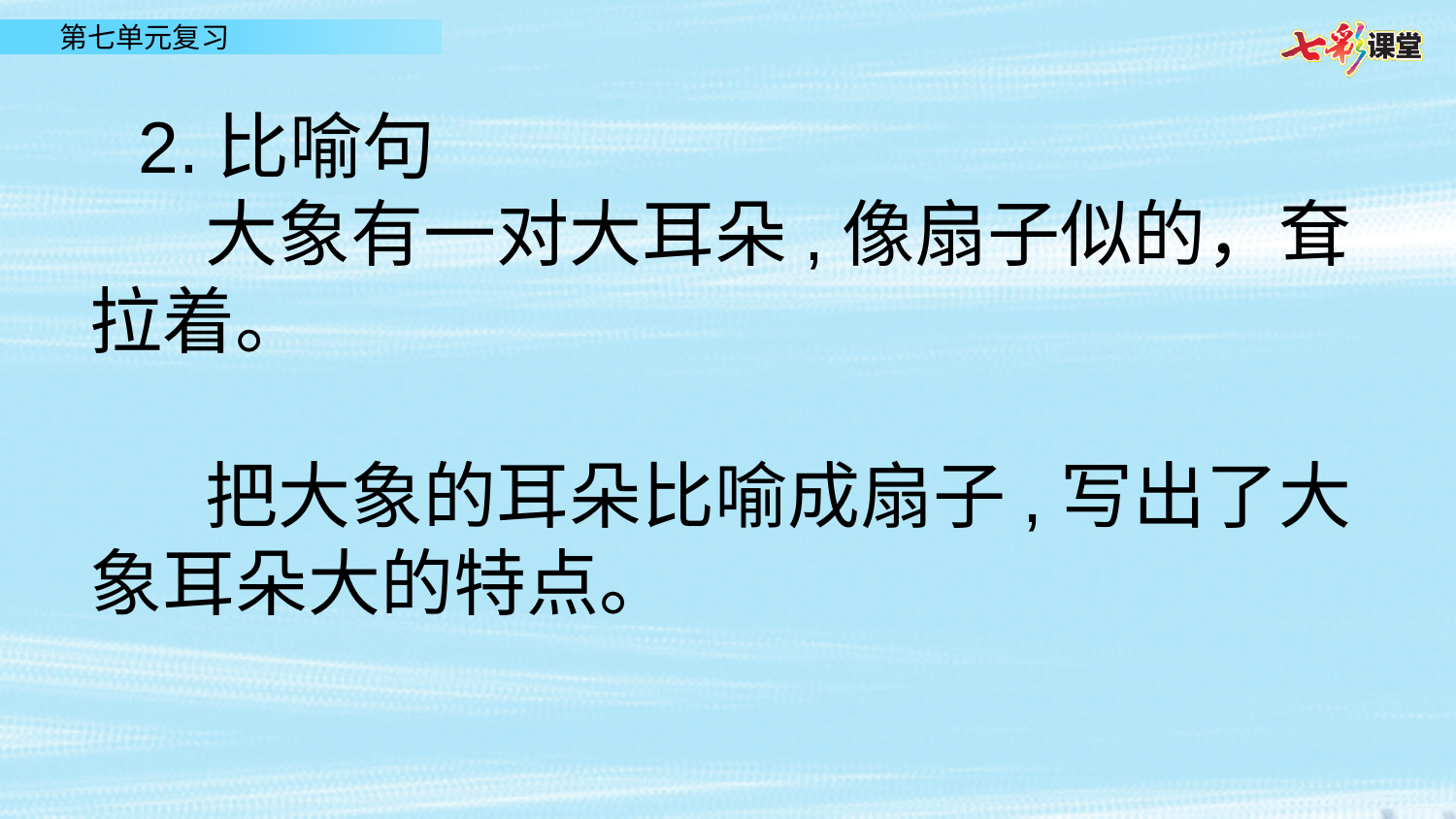

2.比喻句
   大象有一对大耳朵,像扇子似的，耷拉着。

   把大象的耳朵比喻成扇子,写出了大象耳朵大的特点。